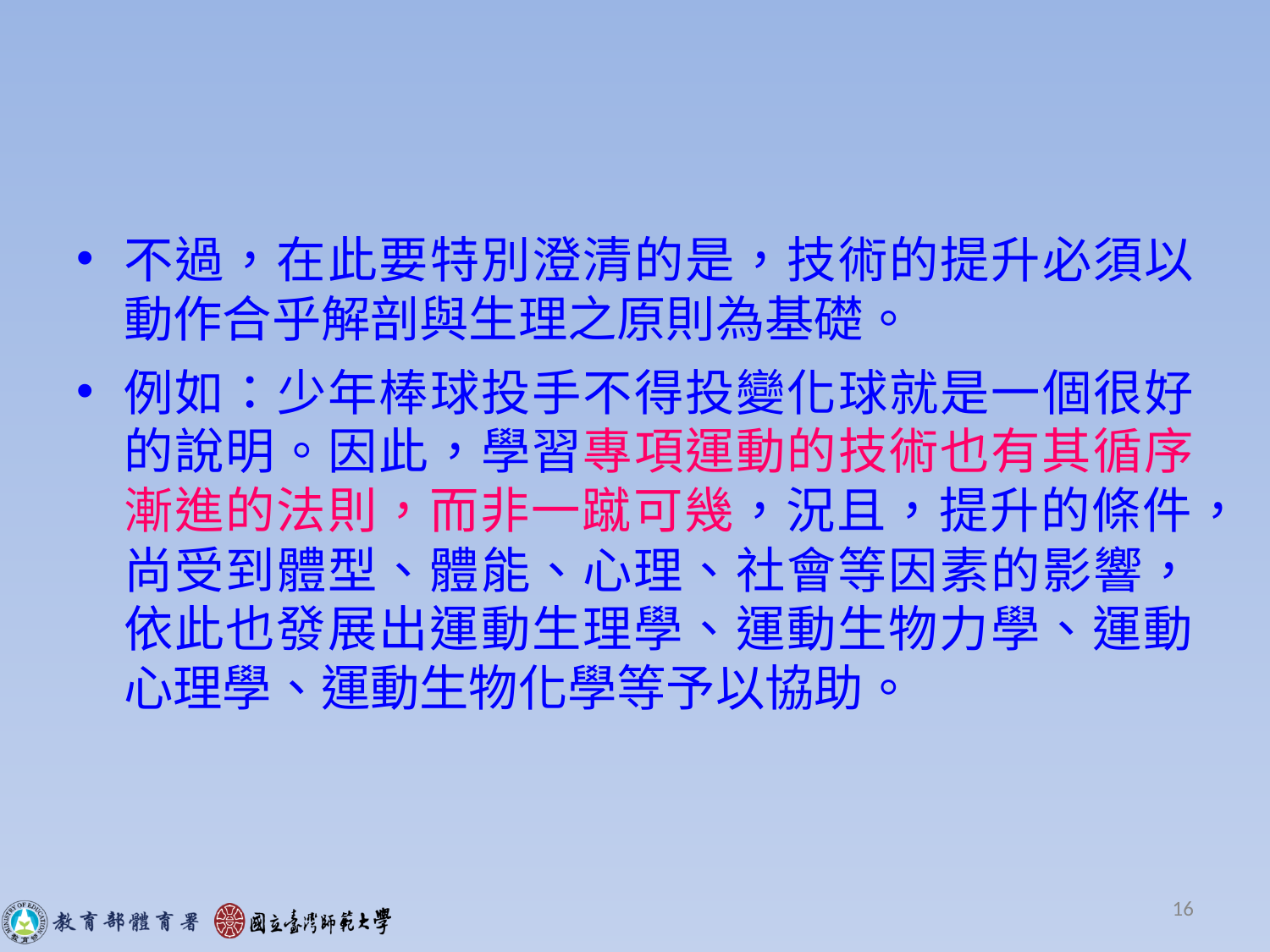

#
不過，在此要特別澄清的是，技術的提升必須以動作合乎解剖與生理之原則為基礎。
例如：少年棒球投手不得投變化球就是一個很好的說明。因此，學習專項運動的技術也有其循序漸進的法則，而非一蹴可幾，況且，提升的條件，尚受到體型、體能、心理、社會等因素的影響，依此也發展出運動生理學、運動生物力學、運動心理學、運動生物化學等予以協助。
16